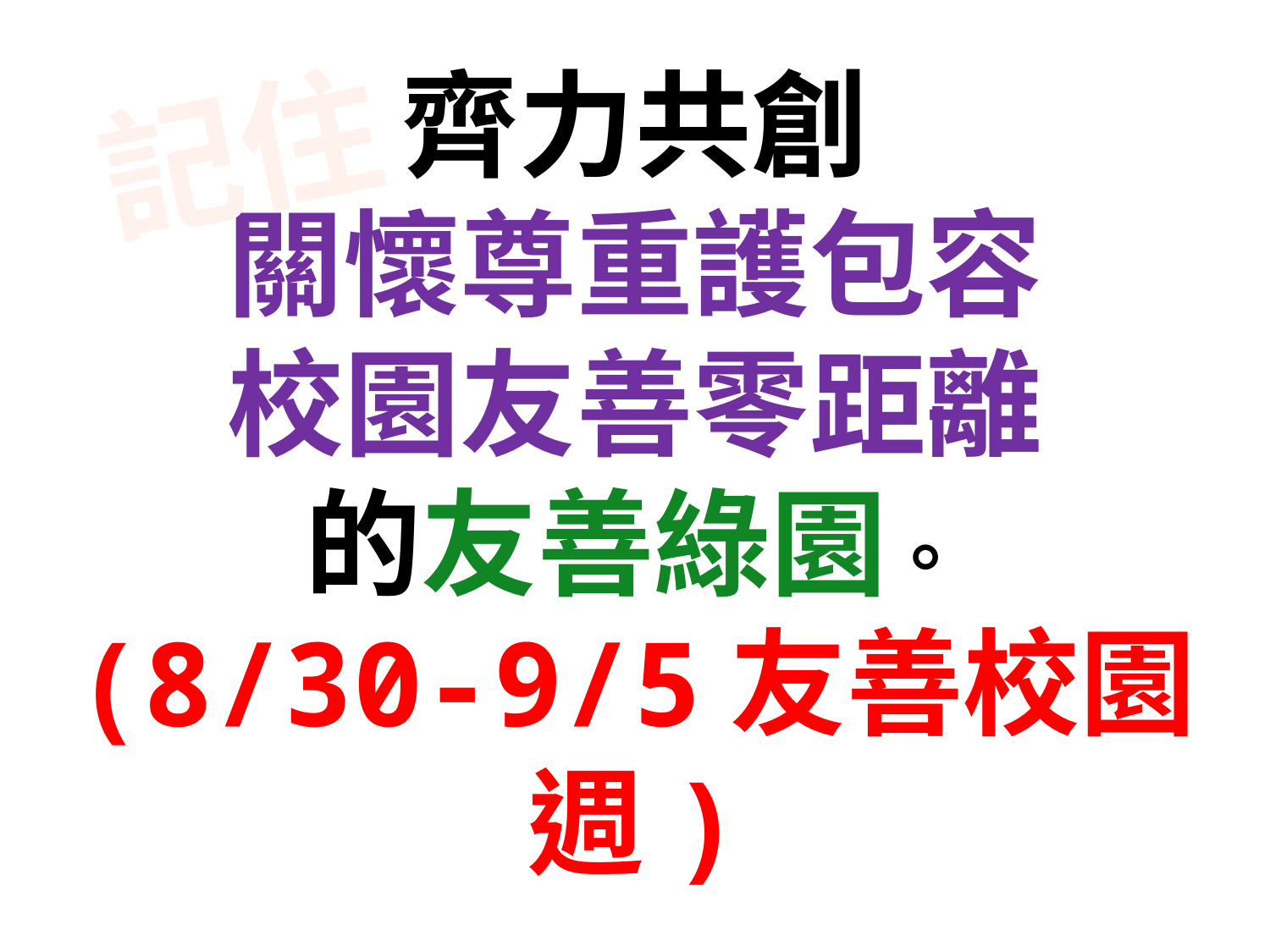

# 齊力共創 關懷尊重護包容 校園友善零距離 的友善綠園。 (8/30-9/5友善校園週)
記住